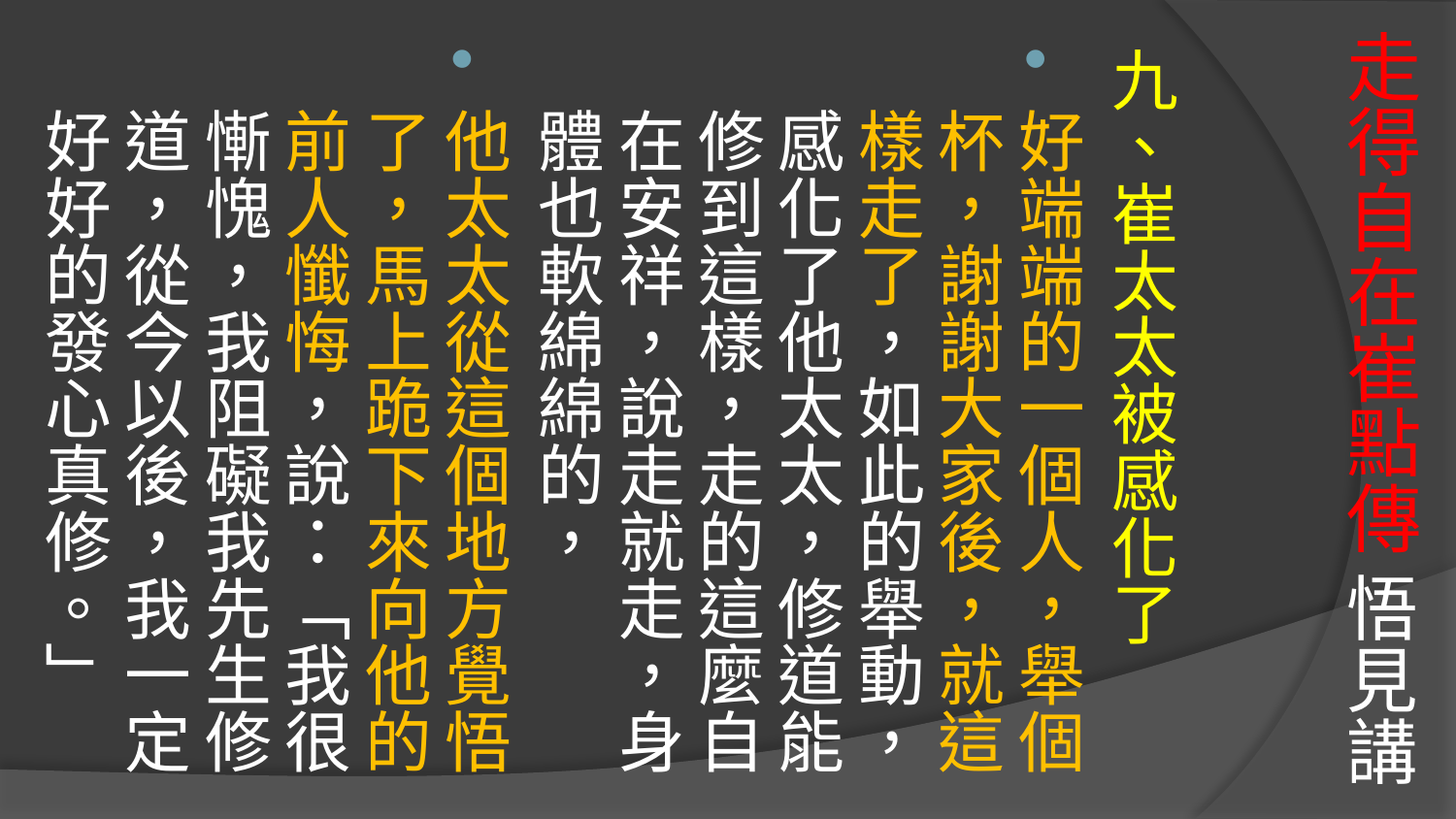

# 走得自在崔點傳 悟見講
九、崔太太被感化了
好端端的一個人，舉個杯，謝謝大家後，就這樣走了，如此的舉動，感化了他太太，修道能修到這樣，走的這麼自在安祥，說走就走，身體也軟綿綿的，
他太太從這個地方覺悟了，馬上跪下來向他的前人懺悔，說：「我很慚愧，我阻礙我先生修道，從今以後，我一定好好的發心真修。」